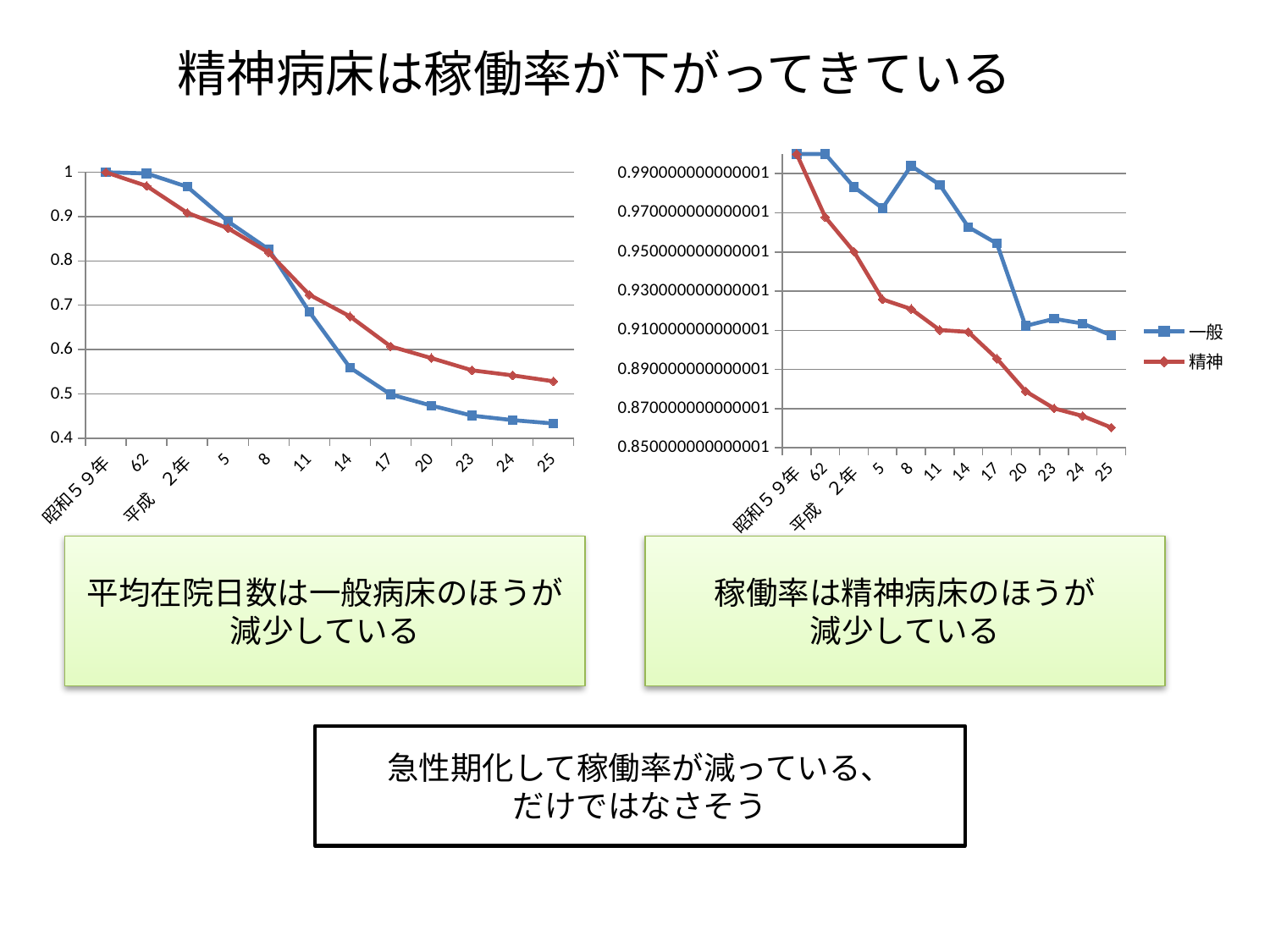

精神病床は稼働率が下がってきている

### Chart

| Category | 一般 | 精神 |
|---|---|---|
| 昭和５９年 | 1.0 | 1.0 |
| 62 | 1.0 | 0.9677734375000024 |
| 平成　２年 | 0.9831730769230776 | 0.9501953125000024 |
| 5 | 0.9723557692307693 | 0.9257812499999999 |
| 8 | 0.9939903846153847 | 0.9208984375000024 |
| 11 | 0.984375 | 0.91015625 |
| 14 | 0.962740384615386 | 0.9091796875000012 |
| 17 | 0.9543269230769226 | 0.8955078125000013 |
| 20 | 0.9122596153846156 | 0.8789062500000013 |
| 23 | 0.9158653846153847 | 0.8701171874999999 |
| 24 | 0.9134615384615384 | 0.8662109375000013 |
| 25 | 0.9074519230769226 | 0.8603515625000012 |

### Chart

| Category | 一般 | 精神 |
|---|---|---|
| 昭和５９年 | 1.0 | 1.0 |
| 62 | 0.9974811083123408 | 0.9691965114121358 |
| 平成　２年 | 0.9672544080604536 | 0.908517350157727 |
| 5 | 0.8891687657430727 | 0.8738170347003157 |
| 8 | 0.8261964735516376 | 0.819075895342364 |
| 11 | 0.6851385390428215 | 0.723881981814808 |
| 14 | 0.5591939546599497 | 0.6748933011690493 |
| 17 | 0.49874055415617125 | 0.6071627389125995 |
| 20 | 0.473551637279597 | 0.580627203562814 |
| 23 | 0.4508816120906807 | 0.5531638522917056 |
| 24 | 0.4408060453400513 | 0.5416589348673223 |
| 25 | 0.4332493702770784 | 0.5282983856002965 |
平均在院日数は一般病床のほうが減少している
稼働率は精神病床のほうが
減少している
急性期化して稼働率が減っている、
だけではなさそう